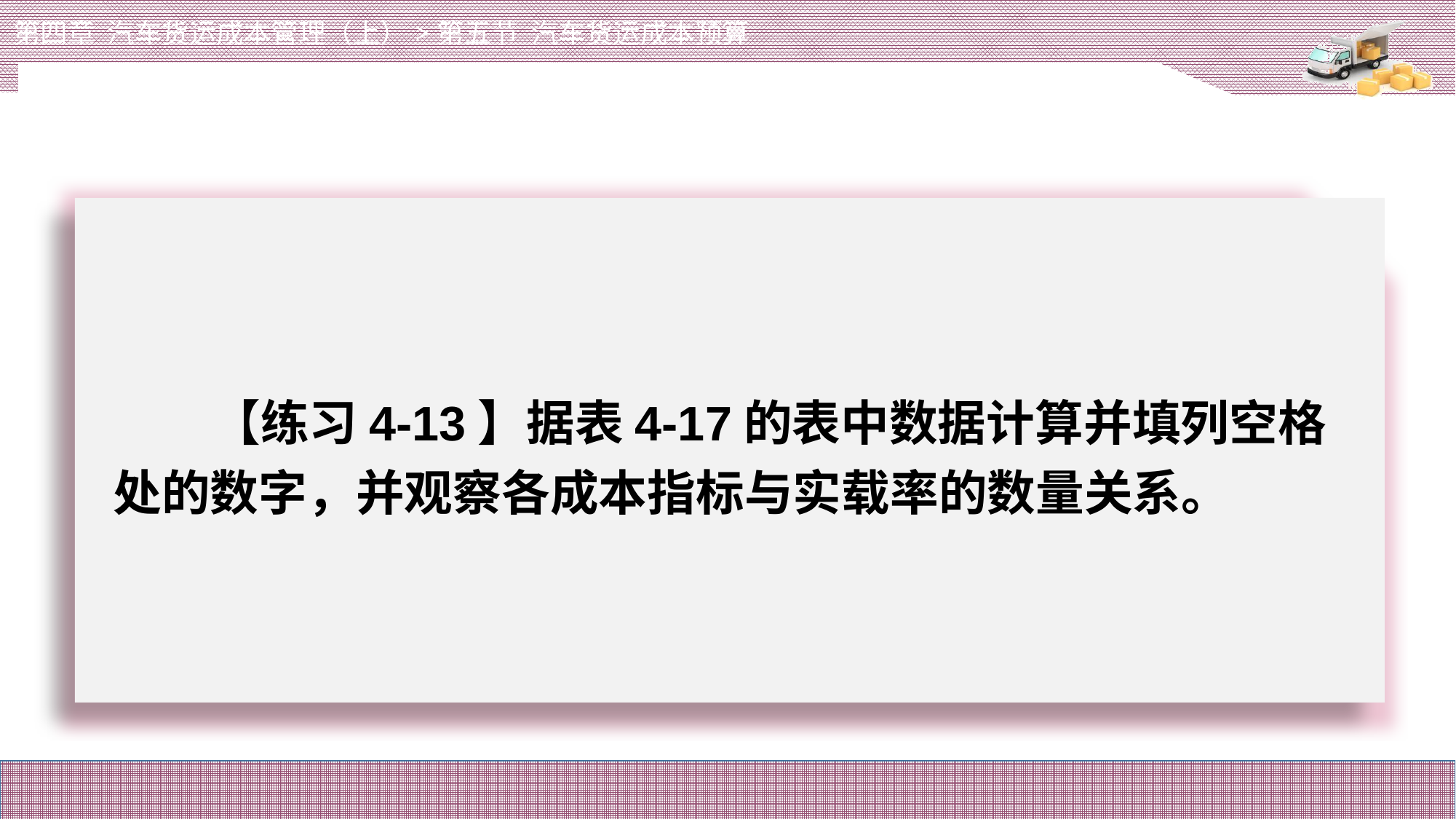

第四章  汽车货运成本管理（上）>第五节  汽车货运成本预算
# 【练习4-13】据表4-17的表中数据计算并填列空格处的数字，并观察各成本指标与实载率的数量关系。